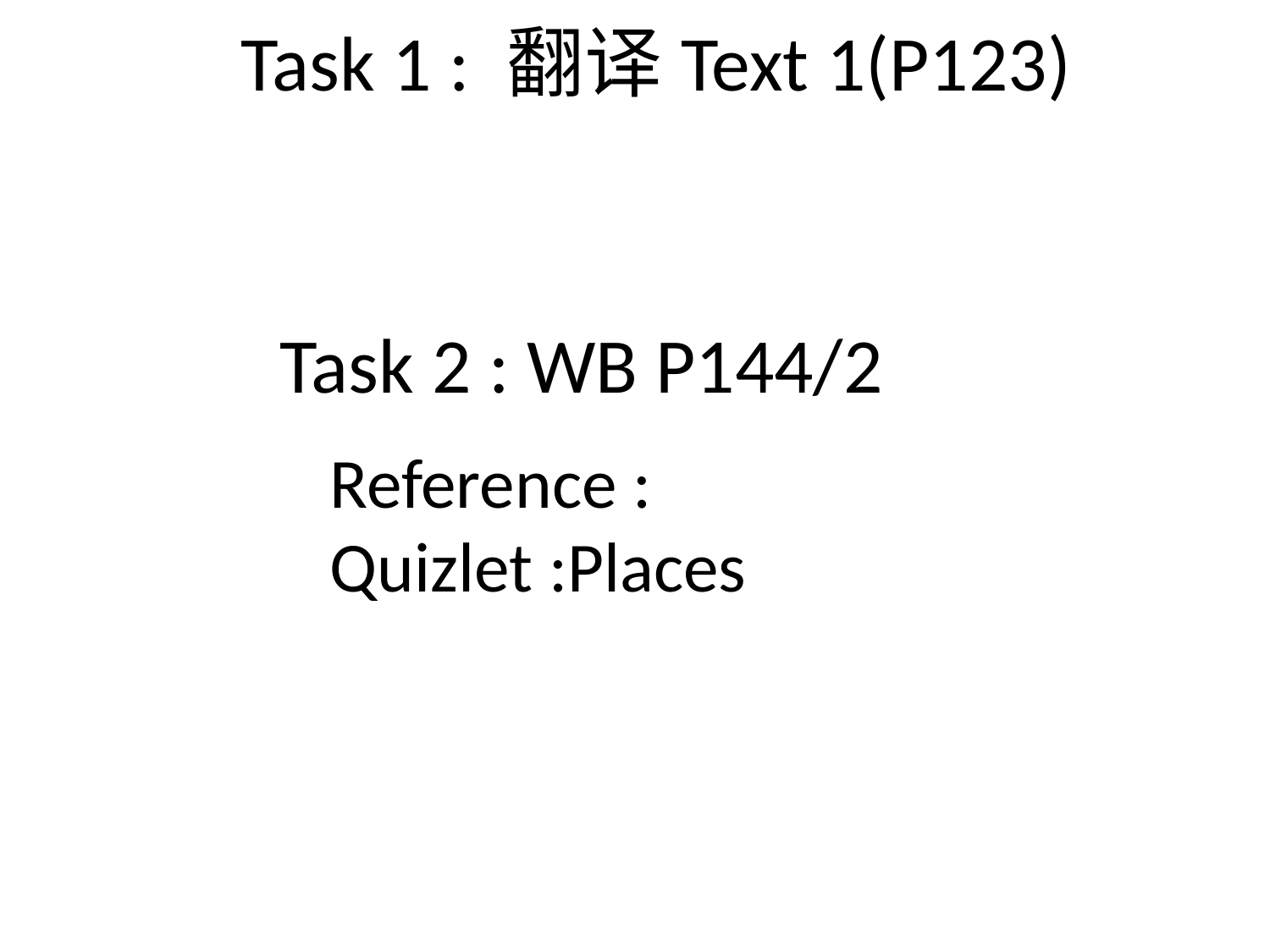

# Task 1 : 翻译Text 1(P123)
Task 2 : WB P144/2
Reference :
Quizlet :Places